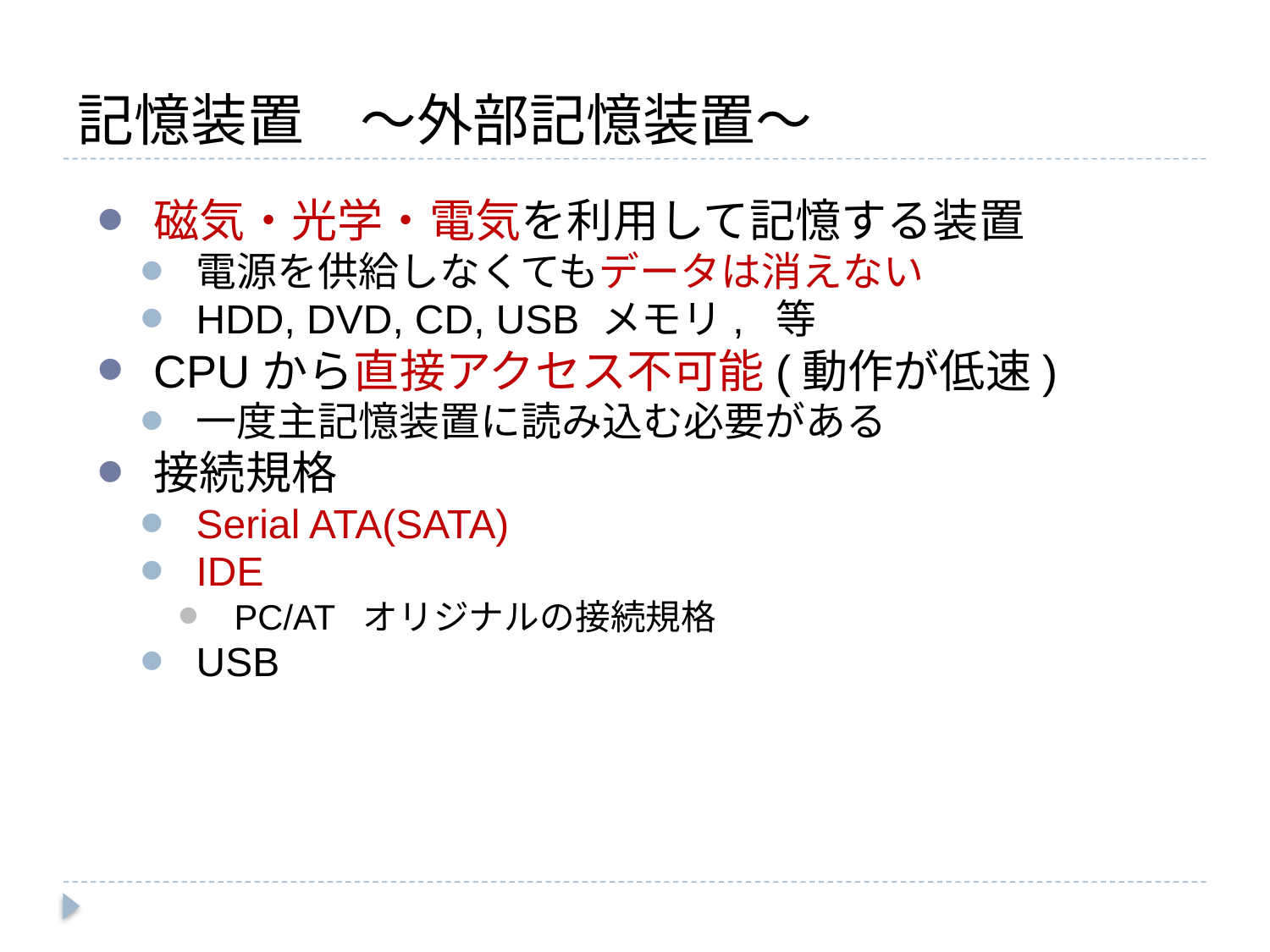

# 記憶装置　～外部記憶装置～
磁気・光学・電気を利用して記憶する装置
電源を供給しなくてもデータは消えない
HDD, DVD, CD, USB メモリ,  等
CPUから直接アクセス不可能(動作が低速)
一度主記憶装置に読み込む必要がある
接続規格
Serial ATA(SATA)
IDE
PC/AT  オリジナルの接続規格
USB